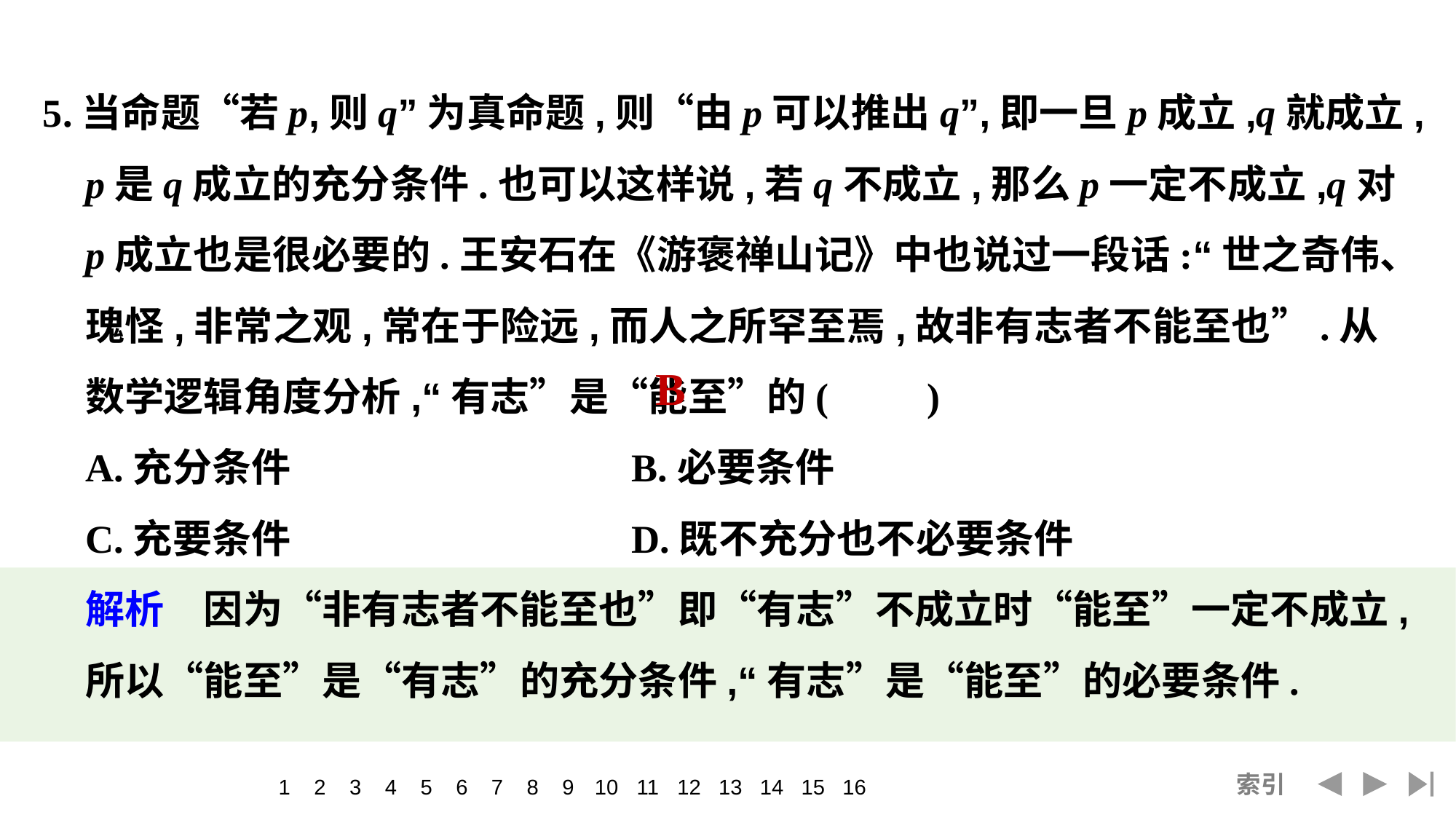

5.当命题“若p,则q”为真命题,则“由p可以推出q”,即一旦p成立,q就成立,p是q成立的充分条件.也可以这样说,若q不成立,那么p一定不成立,q对p成立也是很必要的.王安石在《游褒禅山记》中也说过一段话:“世之奇伟、瑰怪,非常之观,常在于险远,而人之所罕至焉,故非有志者不能至也”.从数学逻辑角度分析,“有志”是“能至”的(　　)
	A.充分条件				B.必要条件
	C.充要条件				D.既不充分也不必要条件
	解析　因为“非有志者不能至也”即“有志”不成立时“能至”一定不成立,
	所以“能至”是“有志”的充分条件,“有志”是“能至”的必要条件.
B